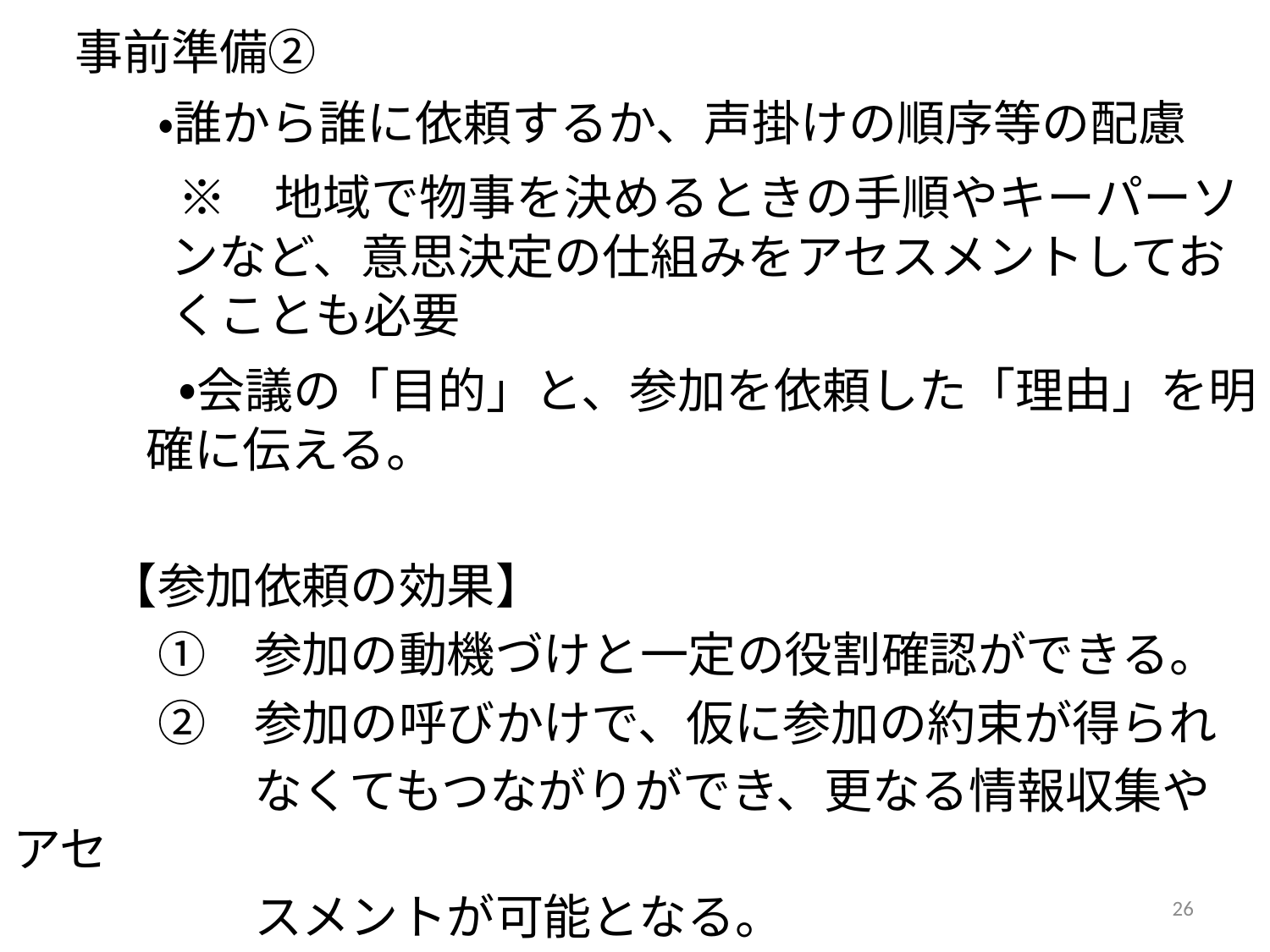

事前準備②
　　　・誰から誰に依頼するか、声掛けの順序等の配慮
　　　※　地域で物事を決めるときの手順やキーパーソンなど、意思決定の仕組みをアセスメントしておくことも必要
　　　・会議の「目的」と、参加を依頼した「理由」を明確に伝える。

　　【参加依頼の効果】
　　　①　参加の動機づけと一定の役割確認ができる。
　　　②　参加の呼びかけで、仮に参加の約束が得られ
　　　　　なくてもつながりができ、更なる情報収集やアセ
　　　　　スメントが可能となる。
26